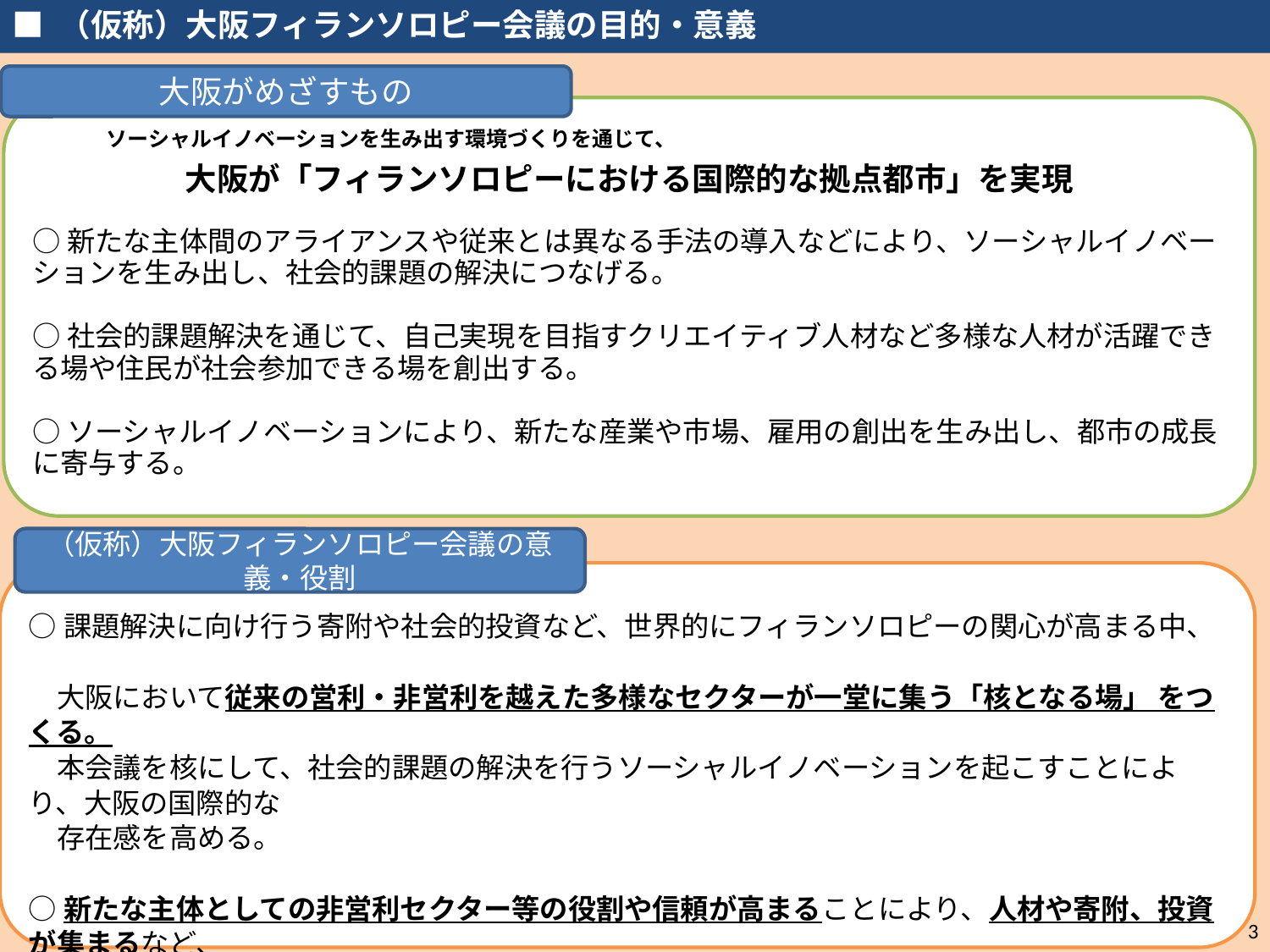

■ （仮称）大阪フィランソロピー会議の目的・意義
大阪がめざすもの

　　　ソーシャルイノベーションを生み出す環境づくりを通じて、

大阪が「フィランソロピーにおける国際的な拠点都市」を実現

○新たな主体間のアライアンスや従来とは異なる手法の導入などにより、ソーシャルイノベーションを生み出し、社会的課題の解決につなげる。

○社会的課題解決を通じて、自己実現を目指すクリエイティブ人材など多様な人材が活躍できる場や住民が社会参加できる場を創出する。

○ソーシャルイノベーションにより、新たな産業や市場、雇用の創出を生み出し、都市の成長に寄与する。

（仮称）大阪フィランソロピー会議の意義・役割

○課題解決に向け行う寄附や社会的投資など、世界的にフィランソロピーの関心が高まる中、
　大阪において従来の営利・非営利を越えた多様なセクターが一堂に集う「核となる場」 をつくる。
　本会議を核にして、社会的課題の解決を行うソーシャルイノベーションを起こすことにより、大阪の国際的な
　存在感を高める。
○新たな主体としての非営利セクター等の役割や信頼が高まることにより、人材や寄附、投資が集まるなど、
　非営利セクター等の活動の場を広げ、大阪での民間活動の活性化につなげる。
3